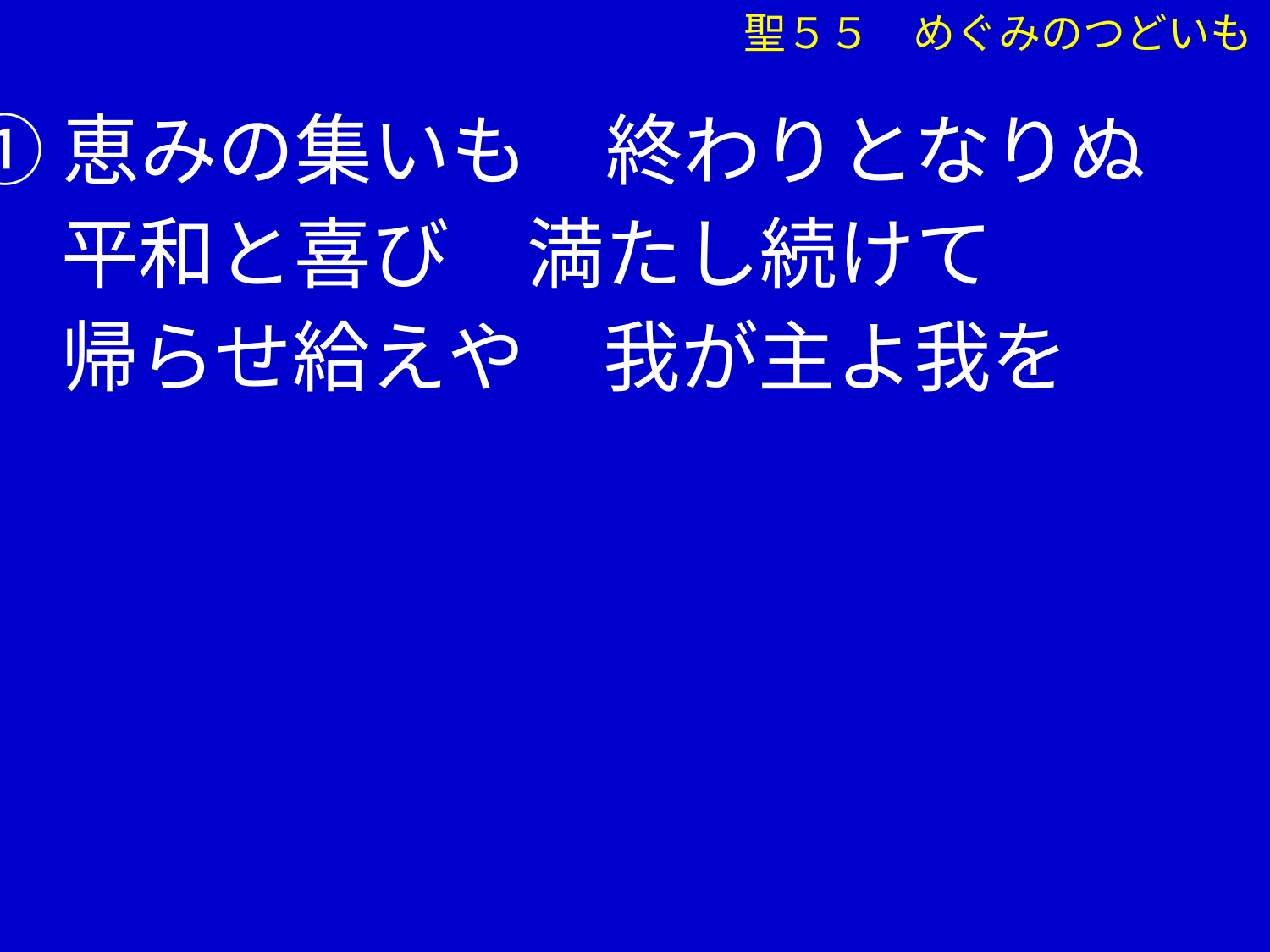

①恵みの集いも　終わりとなりぬ
　 平和と喜び　満たし続けて
　 帰らせ給えや　我が主よ我を
聖５５　めぐみのつどいも